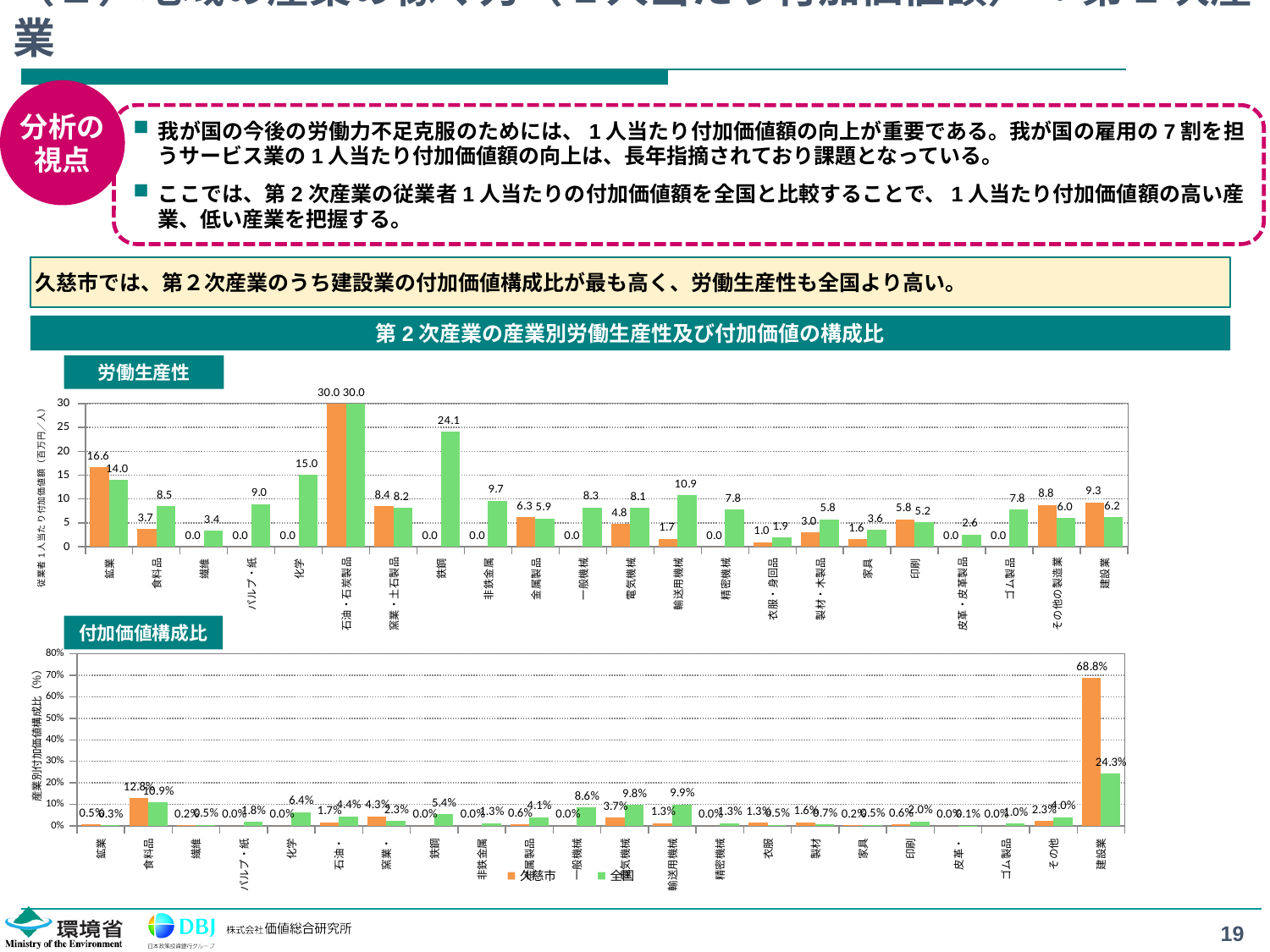

# （２）地域の産業の稼ぐ力（1人当たり付加価値額） ：第2次産業
分析の
視点
我が国の今後の労働力不足克服のためには、1人当たり付加価値額の向上が重要である。我が国の雇用の7割を担うサービス業の1人当たり付加価値額の向上は、長年指摘されており課題となっている。
ここでは、第2次産業の従業者1人当たりの付加価値額を全国と比較することで、1人当たり付加価値額の高い産業、低い産業を把握する。
久慈市では、第２次産業のうち建設業の付加価値構成比が最も高く、労働生産性も全国より高い。
第2次産業の産業別労働生産性及び付加価値の構成比
労働生産性

### Chart

| Category | 久慈市 | 全国 |
|---|---|---|
| 鉱業 | 16.613054344276613 | 13.999295210541495 |
| 食料品 | 3.744877166363398 | 8.453575281807616 |
| 繊維 | 0.0 | 3.363252387374332 |
| パルプ・紙 | 0.0 | 8.95455539930997 |
| 化学 | 0.0 | 15.002181831932283 |
| 石油・石炭製品 | 30.0 | 30.0 |
| 窯業・土石製品 | 8.448396801698792 | 8.241868431598785 |
| 鉄鋼 | 0.0 | 24.063780048617645 |
| 非鉄金属 | 0.0 | 9.67028299835373 |
| 金属製品 | 6.26451965369757 | 5.948467027940695 |
| 一般機械 | 0.0 | 8.26724424998297 |
| 電気機械 | 4.8028396249835765 | 8.103897167918626 |
| 輸送用機械 | 1.688798969742142 | 10.885094559438652 |
| 精密機械 | 0.0 | 7.80343254355988 |
| 衣服・身回品 | 0.9895395202881102 | 1.9382845144104228 |
| 製材・木製品 | 2.975382086178039 | 5.788922103279108 |
| 家具 | 1.6079944713806669 | 3.5610992755074884 |
| 印刷 | 5.782479515985125 | 5.188515733135333 |
| 皮革・皮革製品 | 0.0 | 2.588105308407977 |
| ゴム製品 | 0.0 | 7.750127118253214 |
| その他の製造業 | 8.751772280046238 | 6.004292760059487 |
| 建設業 | 9.319494095909663 | 6.191831880180028 |
付加価値構成比

### Chart

| Category | 久慈市 | 全国 |
|---|---|---|
| 鉱業 | 0.005417611469375641 | 0.0027327727645611133 |
| 食料品 | 0.12752069721543885 | 0.10941345365053343 |
| 繊維 | 0.0016405489796516794 | 0.004687927262783705 |
| パルプ・紙 | 0.0 | 0.018032198523379835 |
| 化学 | 0.0 | 0.06375786163522015 |
| 石油・石炭製品 | 0.017117720239456232 | 0.04424989745693195 |
| 窯業・土石製品 | 0.04342854444654337 | 0.02285941345365057 |
| 鉄鋼 | 0.0 | 0.05435722586819794 |
| 非鉄金属 | 0.0 | 0.013231473885698668 |
| 金属製品 | 0.0057679362739467424 | 0.04052672955974845 |
| 一般機械 | 0.0 | 0.08565166119770311 |
| 電気機械 | 0.037380139575981804 | 0.09752273038009289 |
| 輸送用機械 | 0.013000850760391803 | 0.09902327727645627 |
| 精密機械 | 0.0 | 0.013138330598851526 |
| 衣服・身回品 | 0.01340339920165747 | 0.005146807492480169 |
| 製材・木製品 | 0.015769474221047398 | 0.00683449548810501 |
| 家具 | 0.0019689680365322744 | 0.005304894722450098 |
| 印刷 | 0.006291693635416989 | 0.02033001777413183 |
| 皮革・皮革製品 | 0.0 | 0.0009767227235438893 |
| ゴム製品 | 0.0 | 0.010094510527755004 |
| その他の製造業 | 0.02299233203294843 | 0.03956966092425477 |
| 建設業 | 0.6883000839116113 | 0.24255793683346977 |
19